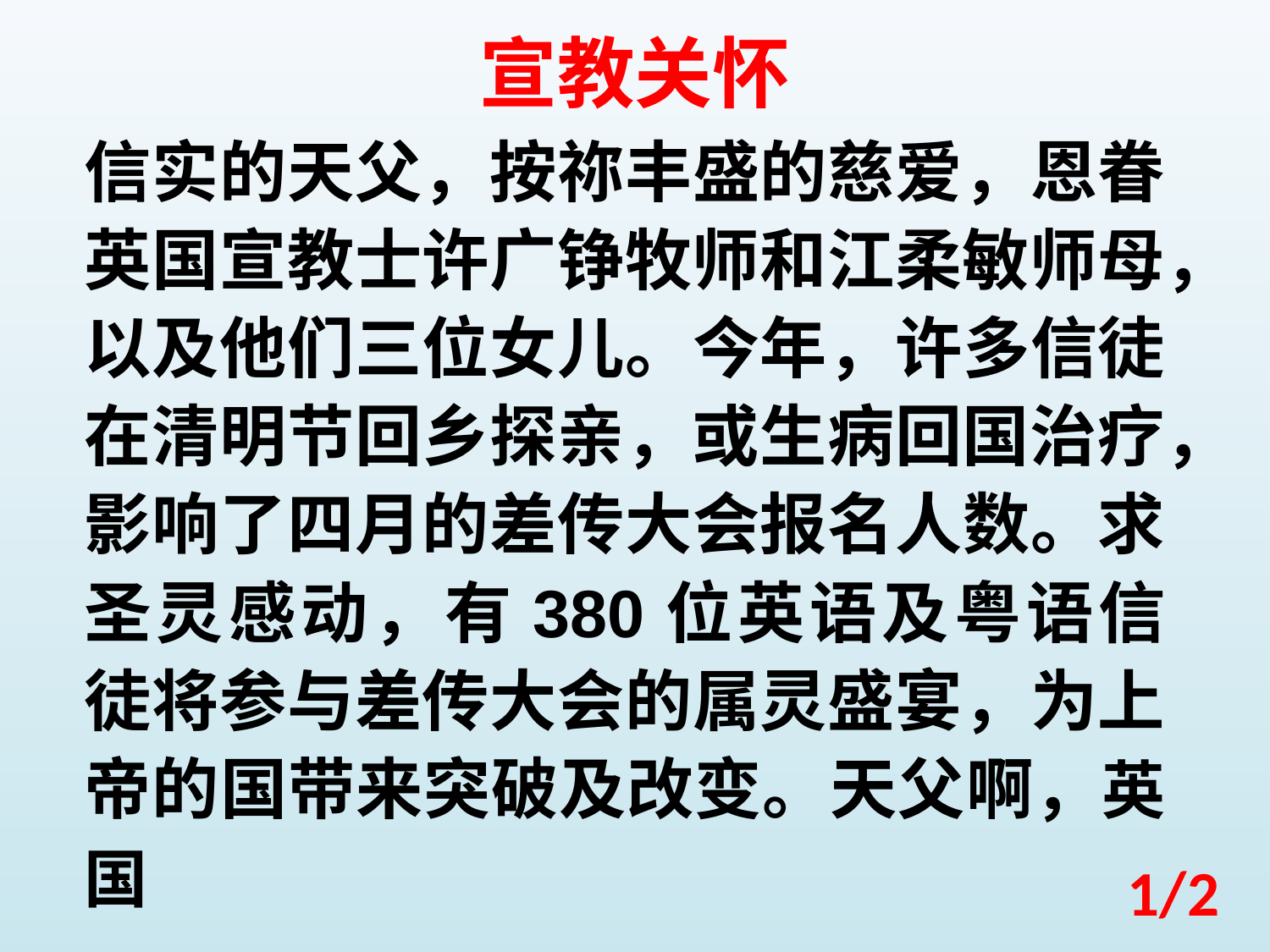

宣教关怀
信实的天父，按祢丰盛的慈爱，恩眷英国宣教士许广铮牧师和江柔敏师母，以及他们三位女儿。今年，许多信徒在清明节回乡探亲，或生病回国治疗，影响了四月的差传大会报名人数。求圣灵感动，有380位英语及粤语信徒将参与差传大会的属灵盛宴，为上帝的国带来突破及改变。天父啊，英国
1/2